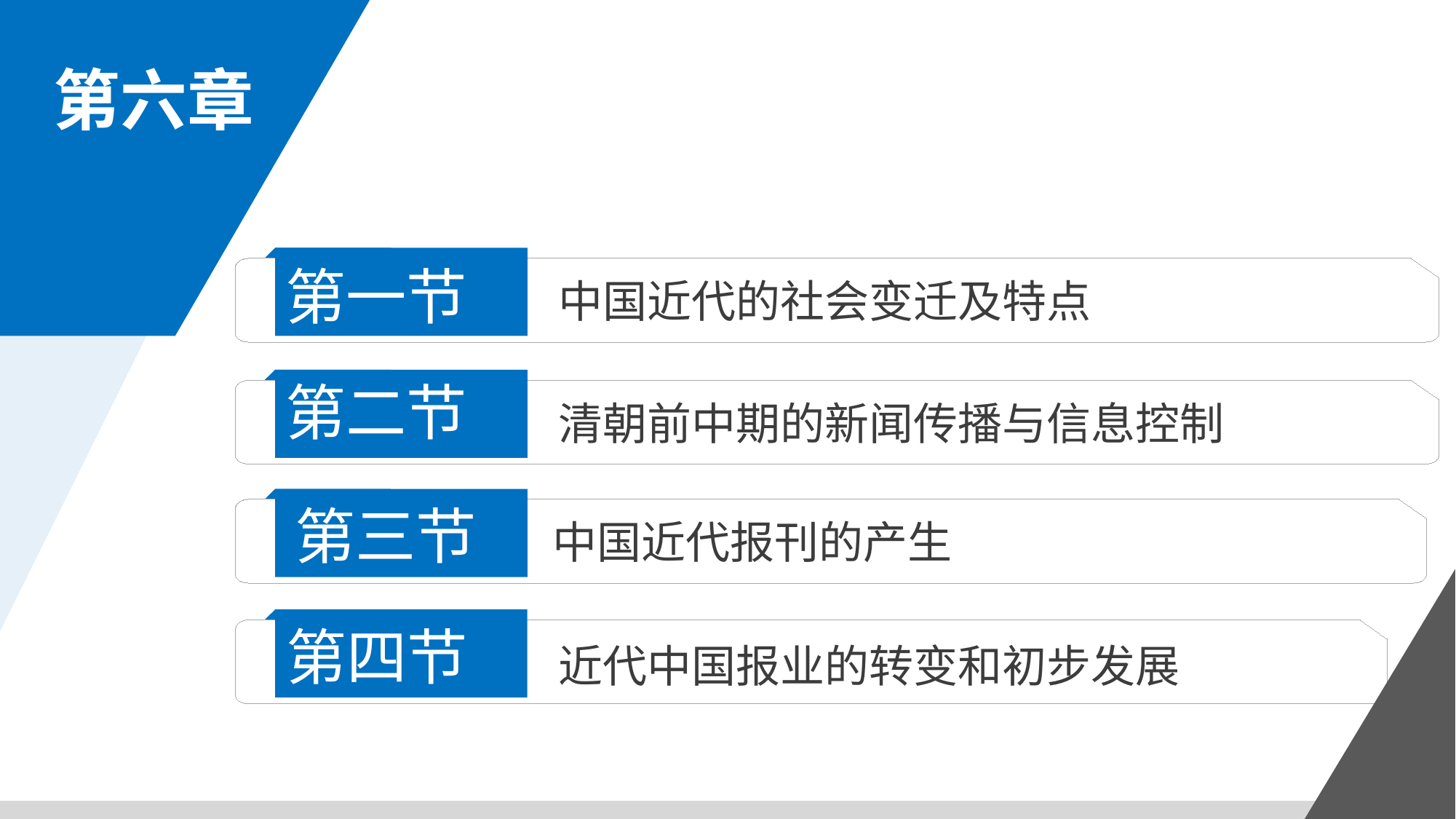

第六章

第一节

中国近代的社会变迁及特点
第二节

清朝前中期的新闻传播与信息控制

第三节

中国近代报刊的产生

第四节

近代中国报业的转变和初步发展